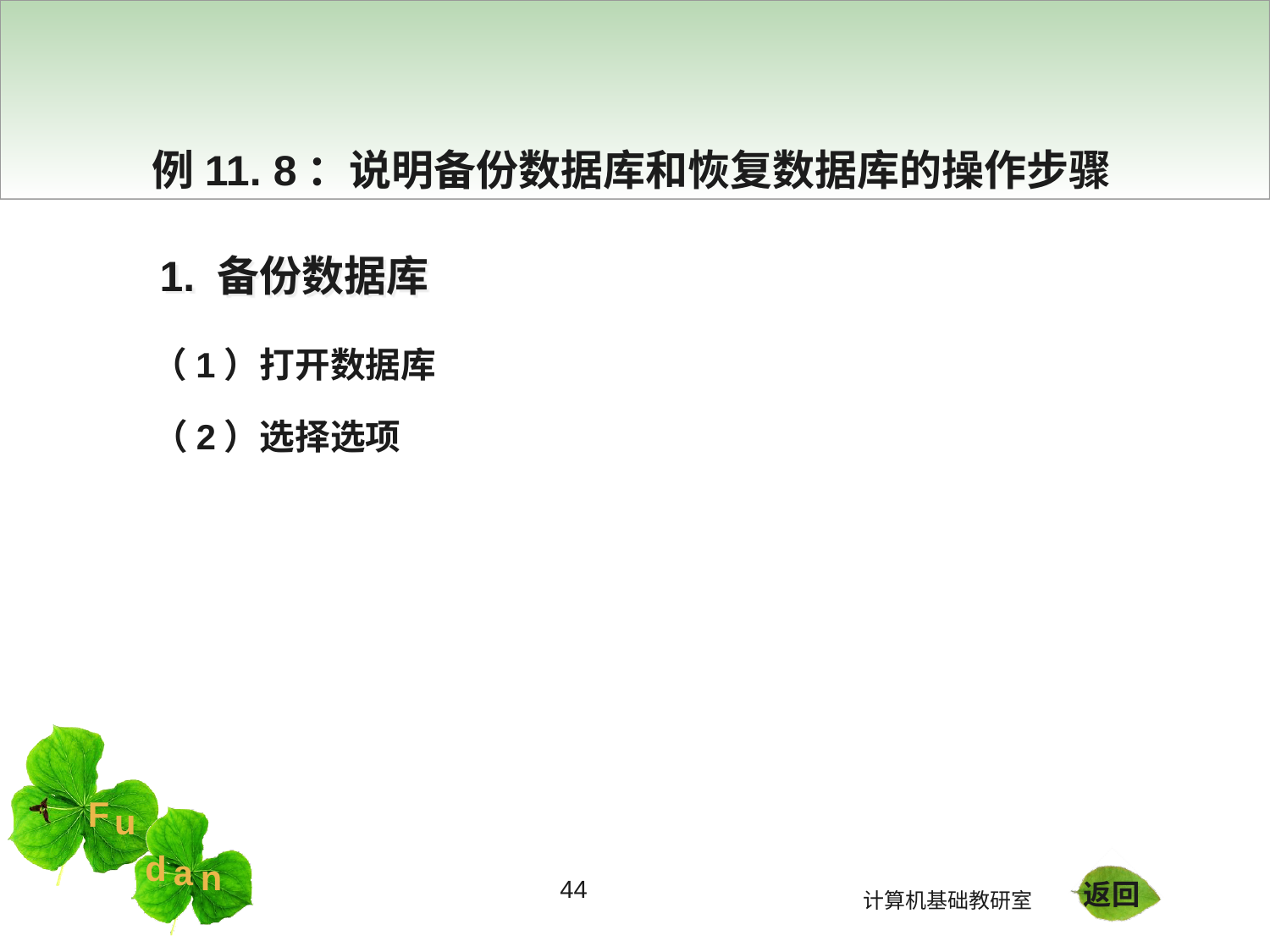

例11. 8：说明备份数据库和恢复数据库的操作步骤
1. 备份数据库
（1）打开数据库
（2）选择选项
44
返回